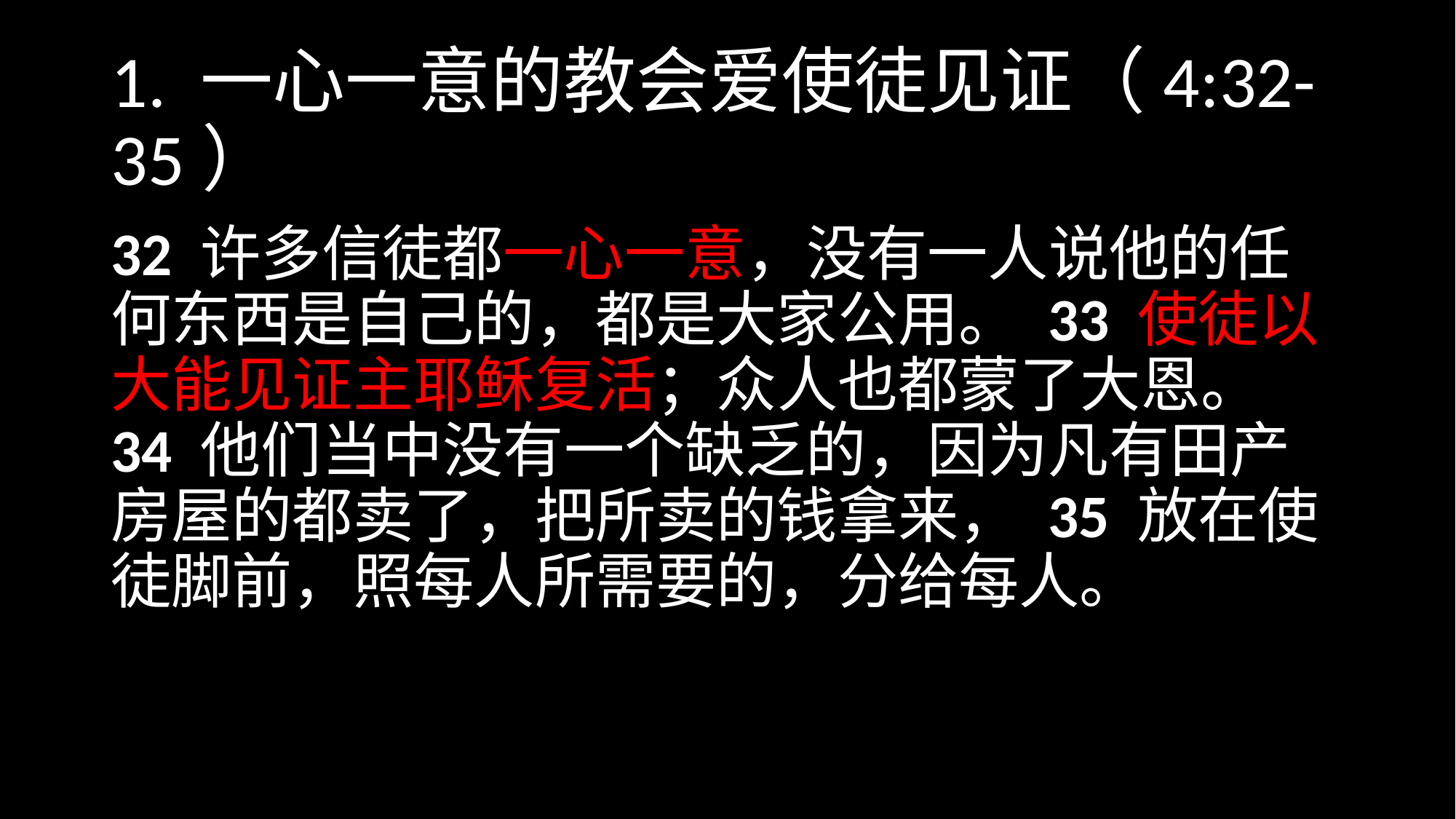

# 1. 一心一意的教会爱使徒见证（4:32-35）
32 许多信徒都一心一意，没有一人说他的任何东西是自己的，都是大家公用。 33 使徒以大能见证主耶稣复活；众人也都蒙了大恩。 34 他们当中没有一个缺乏的，因为凡有田产房屋的都卖了，把所卖的钱拿来， 35 放在使徒脚前，照每人所需要的，分给每人。